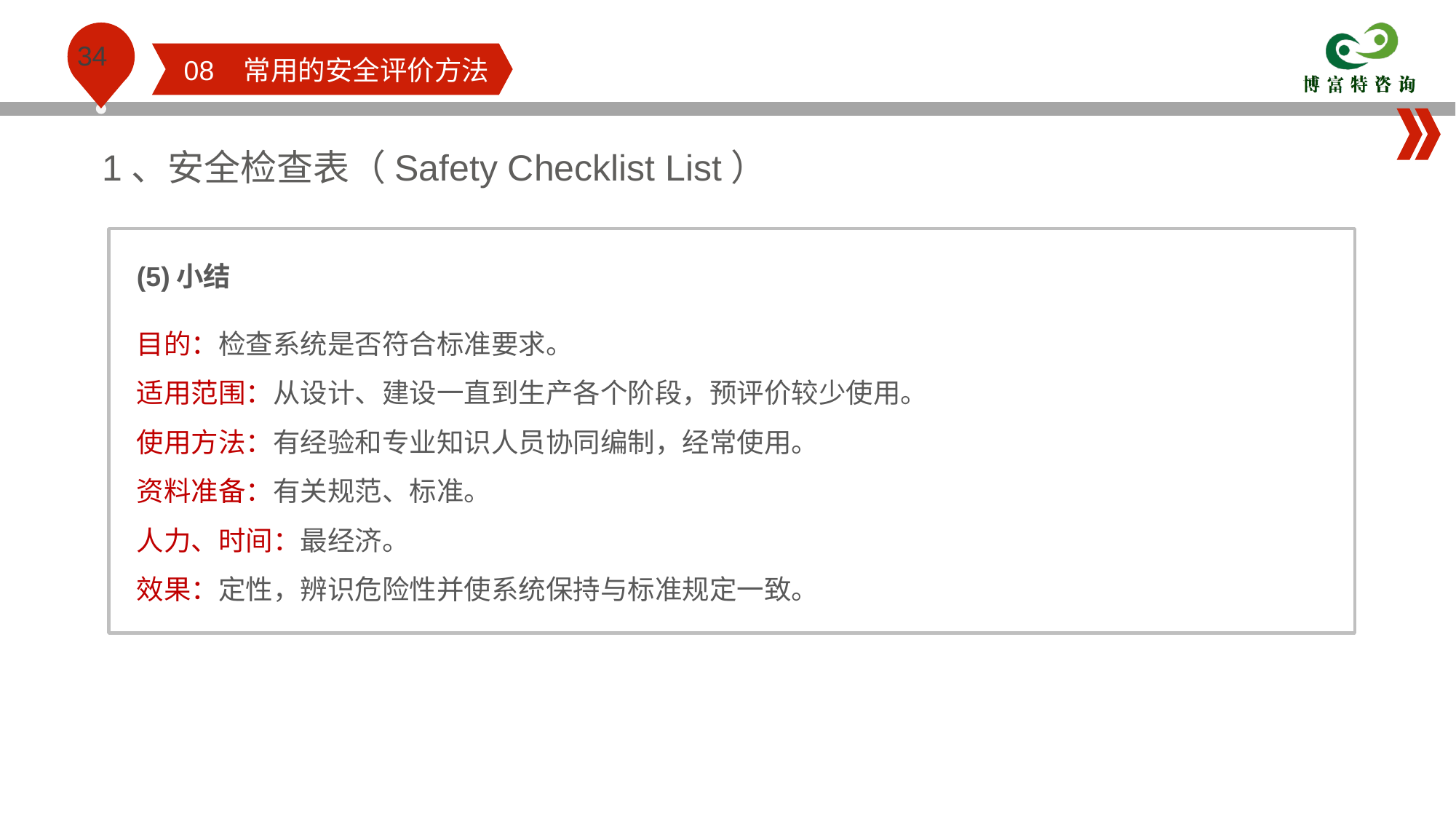

08   常用的安全评价方法
1、安全检查表（Safety Checklist List）

(5)小结
目的：检查系统是否符合标准要求。
适用范围：从设计、建设一直到生产各个阶段，预评价较少使用。
使用方法：有经验和专业知识人员协同编制，经常使用。
资料准备：有关规范、标准。
人力、时间：最经济。
效果：定性，辨识危险性并使系统保持与标准规定一致。